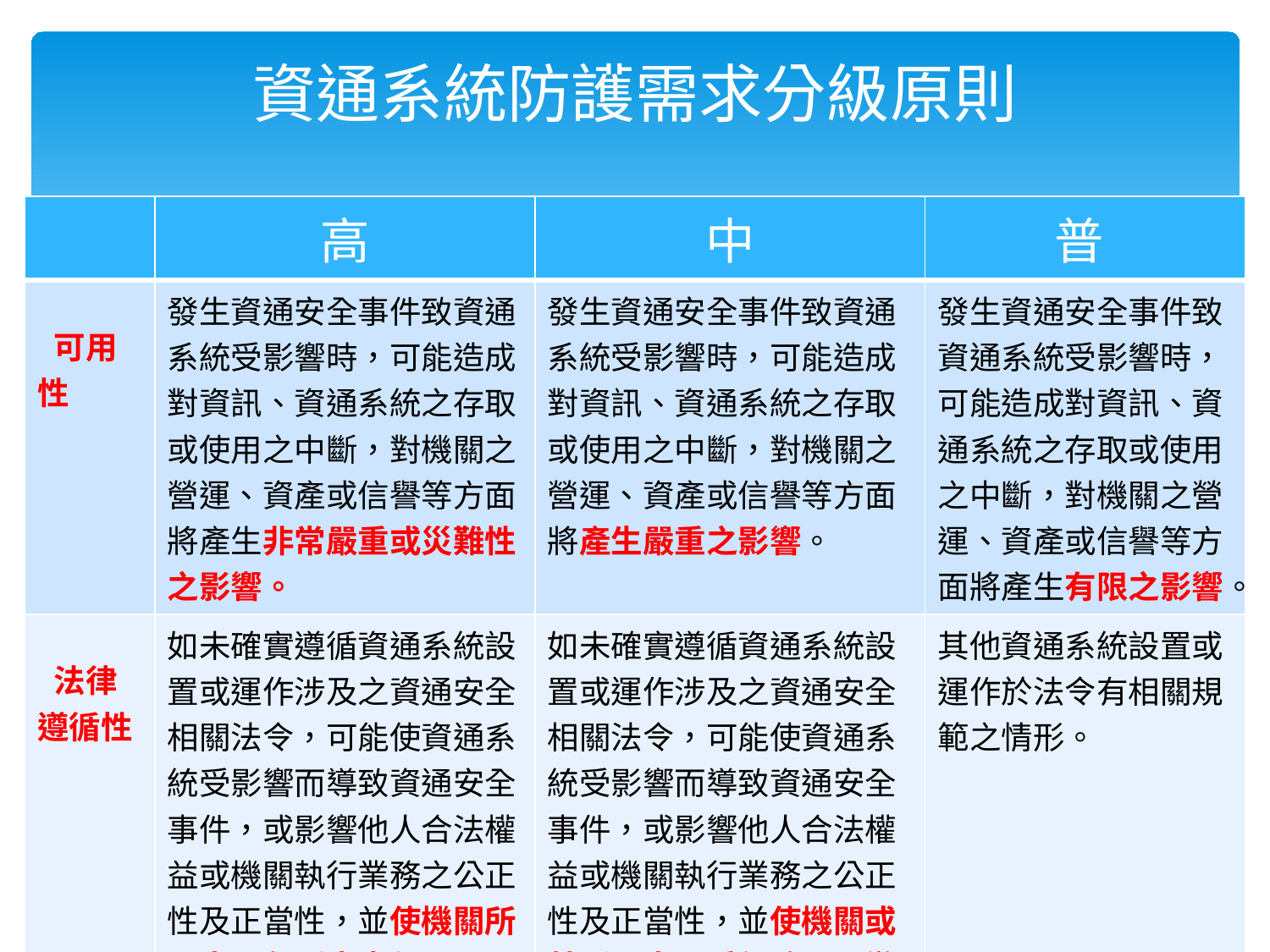

# 資通系統防護需求分級原則
|  | 高 | 中 | 普 |
| --- | --- | --- | --- |
| 可用性 | 發生資通安全事件致資通系統受影響時，可能造成對資訊、資通系統之存取或使用之中斷，對機關之營運、資產或信譽等方面將產生非常嚴重或災難性之影響。 | 發生資通安全事件致資通系統受影響時，可能造成對資訊、資通系統之存取或使用之中斷，對機關之營運、資產或信譽等方面將產生嚴重之影響。 | 發生資通安全事件致資通系統受影響時，可能造成對資訊、資通系統之存取或使用之中斷，對機關之營運、資產或信譽等方面將產生有限之影響。 |
| 法律遵循性 | 如未確實遵循資通系統設置或運作涉及之資通安全相關法令，可能使資通系統受影響而導致資通安全事件，或影響他人合法權益或機關執行業務之公正性及正當性，並使機關所屬人員負刑事責任。 | 如未確實遵循資通系統設置或運作涉及之資通安全相關法令，可能使資通系統受影響而導致資通安全事件，或影響他人合法權益或機關執行業務之公正性及正當性，並使機關或其所屬人員受行政罰、懲戒或懲處。 | 其他資通系統設置或運作於法令有相關規範之情形。 |